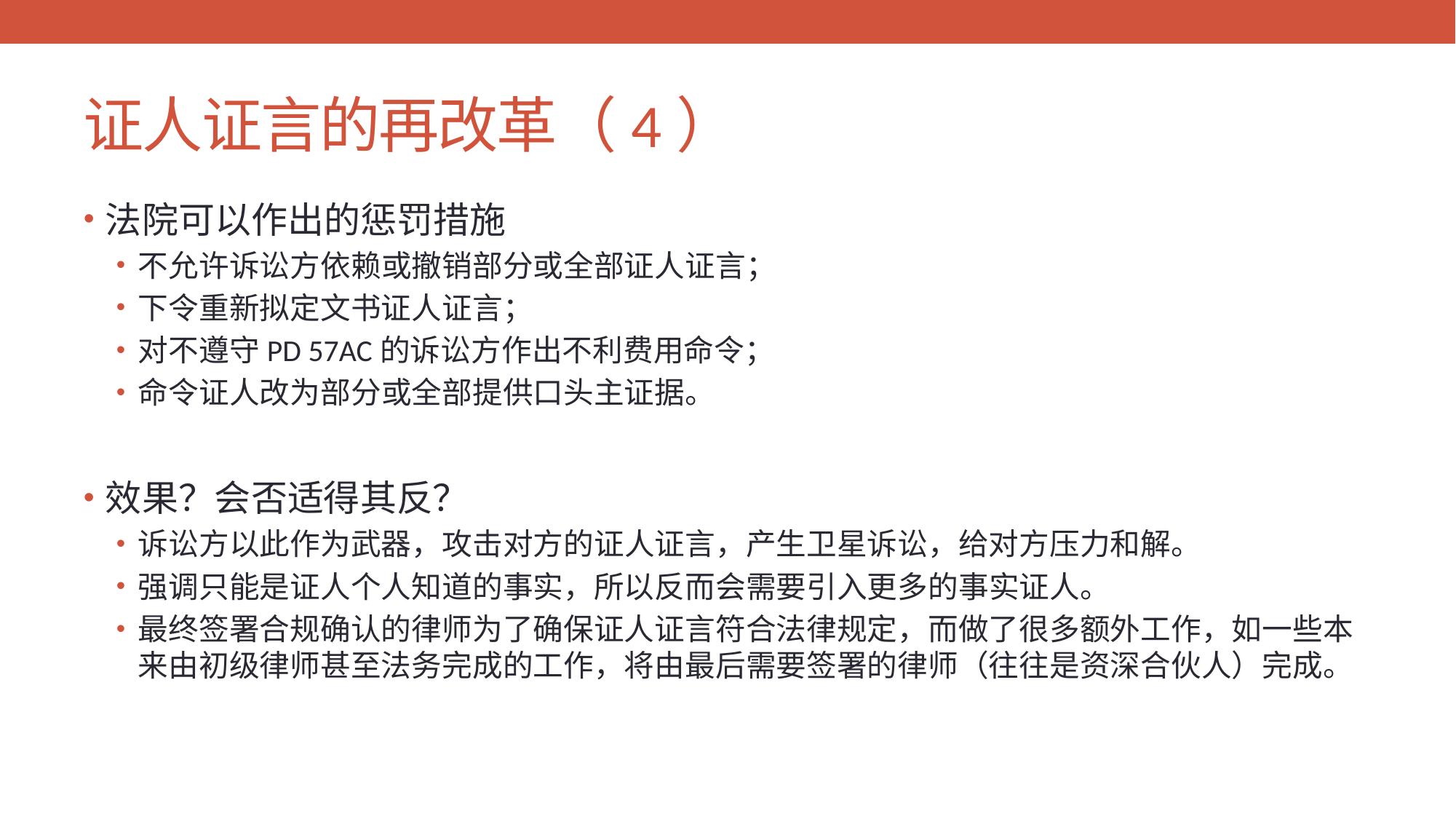

# 证人证言的再改革（4）
法院可以作出的惩罚措施
不允许诉讼方依赖或撤销部分或全部证人证言；
下令重新拟定文书证人证言；
对不遵守PD 57AC的诉讼方作出不利费用命令；
命令证人改为部分或全部提供口头主证据。

效果？会否适得其反？
诉讼方以此作为武器，攻击对方的证人证言，产生卫星诉讼，给对方压力和解。
强调只能是证人个人知道的事实，所以反而会需要引入更多的事实证人。
最终签署合规确认的律师为了确保证人证言符合法律规定，而做了很多额外工作，如一些本来由初级律师甚至法务完成的工作，将由最后需要签署的律师（往往是资深合伙人）完成。